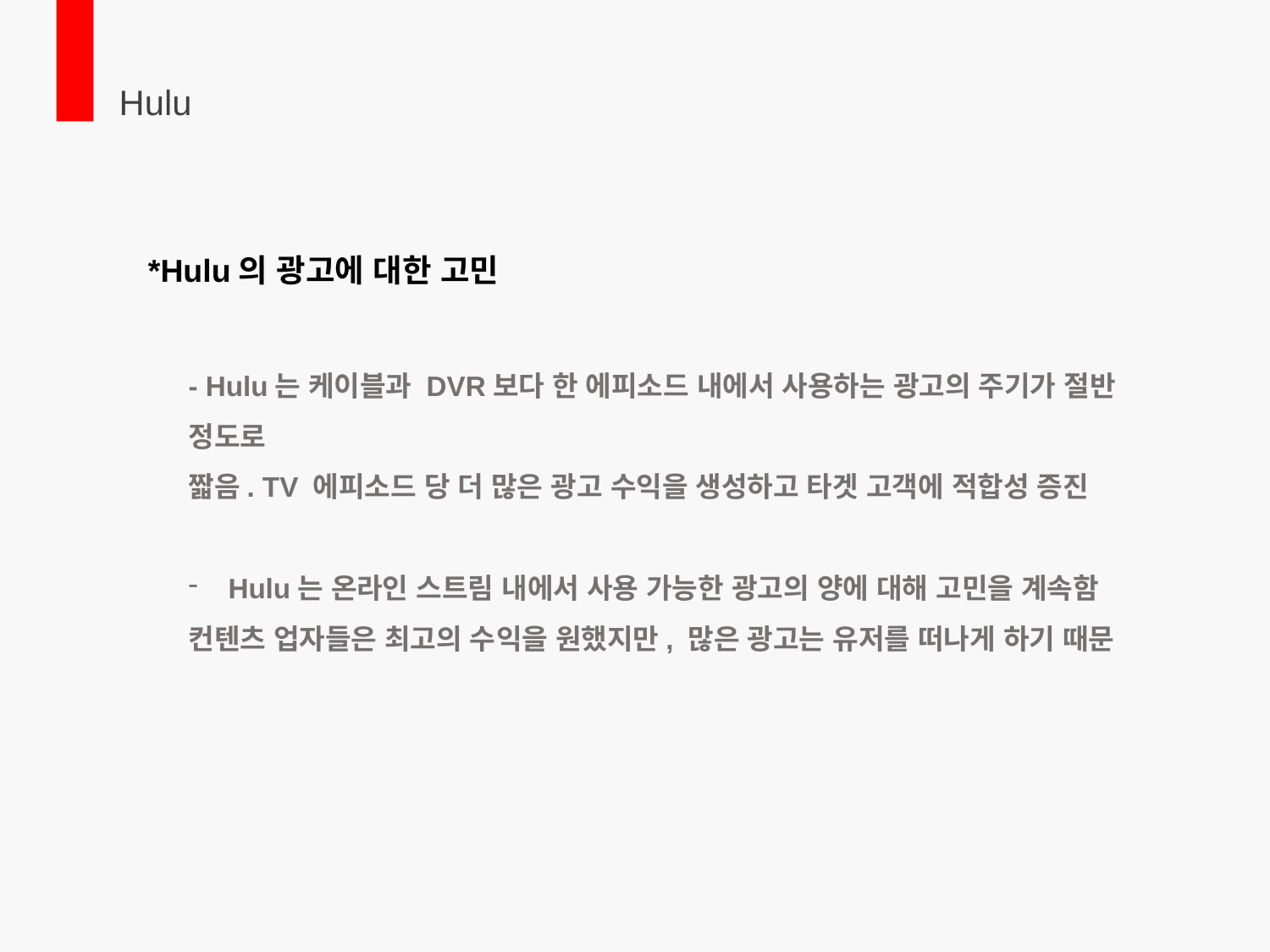

Hulu
*Hulu의 광고에 대한 고민
- Hulu는 케이블과 DVR보다 한 에피소드 내에서 사용하는 광고의 주기가 절반 정도로
짧음. TV 에피소드 당 더 많은 광고 수익을 생성하고 타겟 고객에 적합성 증진

Hulu는 온라인 스트림 내에서 사용 가능한 광고의 양에 대해 고민을 계속함
컨텐츠 업자들은 최고의 수익을 원했지만, 많은 광고는 유저를 떠나게 하기 때문